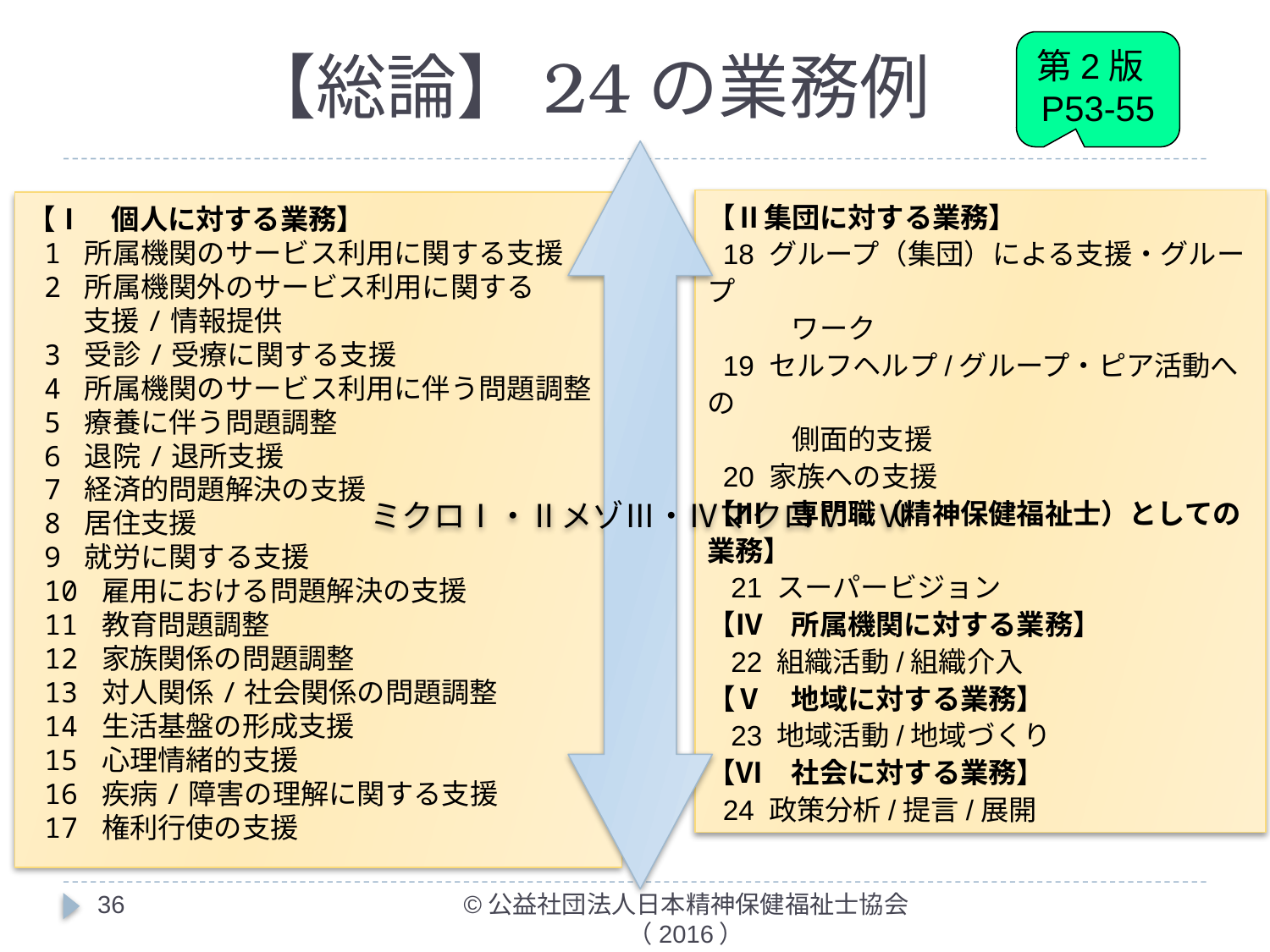

【総論】24の業務例
第2版
P53-55
ミクロⅠ・ⅡメゾⅢ・ⅣマクロⅤ・Ⅵ
【Ⅰ　個人に対する業務】
 1 所属機関のサービス利用に関する支援
 2 所属機関外のサービス利用に関する
　　支援/情報提供
 3 受診/受療に関する支援
 4 所属機関のサービス利用に伴う問題調整
 5 療養に伴う問題調整
 6 退院/退所支援
 7 経済的問題解決の支援
 8 居住支援
 9 就労に関する支援
 10 雇用における問題解決の支援
 11 教育問題調整
 12 家族関係の問題調整
 13 対人関係/社会関係の問題調整
 14 生活基盤の形成支援
 15 心理情緒的支援
 16 疾病/障害の理解に関する支援
 17 権利行使の支援

【Ⅱ集団に対する業務】
  18 グループ（集団）による支援・グループ
　　　ワーク
  19 セルフヘルプ/グループ・ピア活動への
　　　側面的支援
  20 家族への支援
【Ⅲ　専門職（精神保健福祉士）としての業務】
   21 スーパービジョン
【Ⅳ　所属機関に対する業務】
   22 組織活動/組織介入
【Ⅴ　地域に対する業務】
   23 地域活動/地域づくり
【Ⅵ　社会に対する業務】
  24 政策分析/提言/展開

36
©公益社団法人日本精神保健福祉士協会（2016）